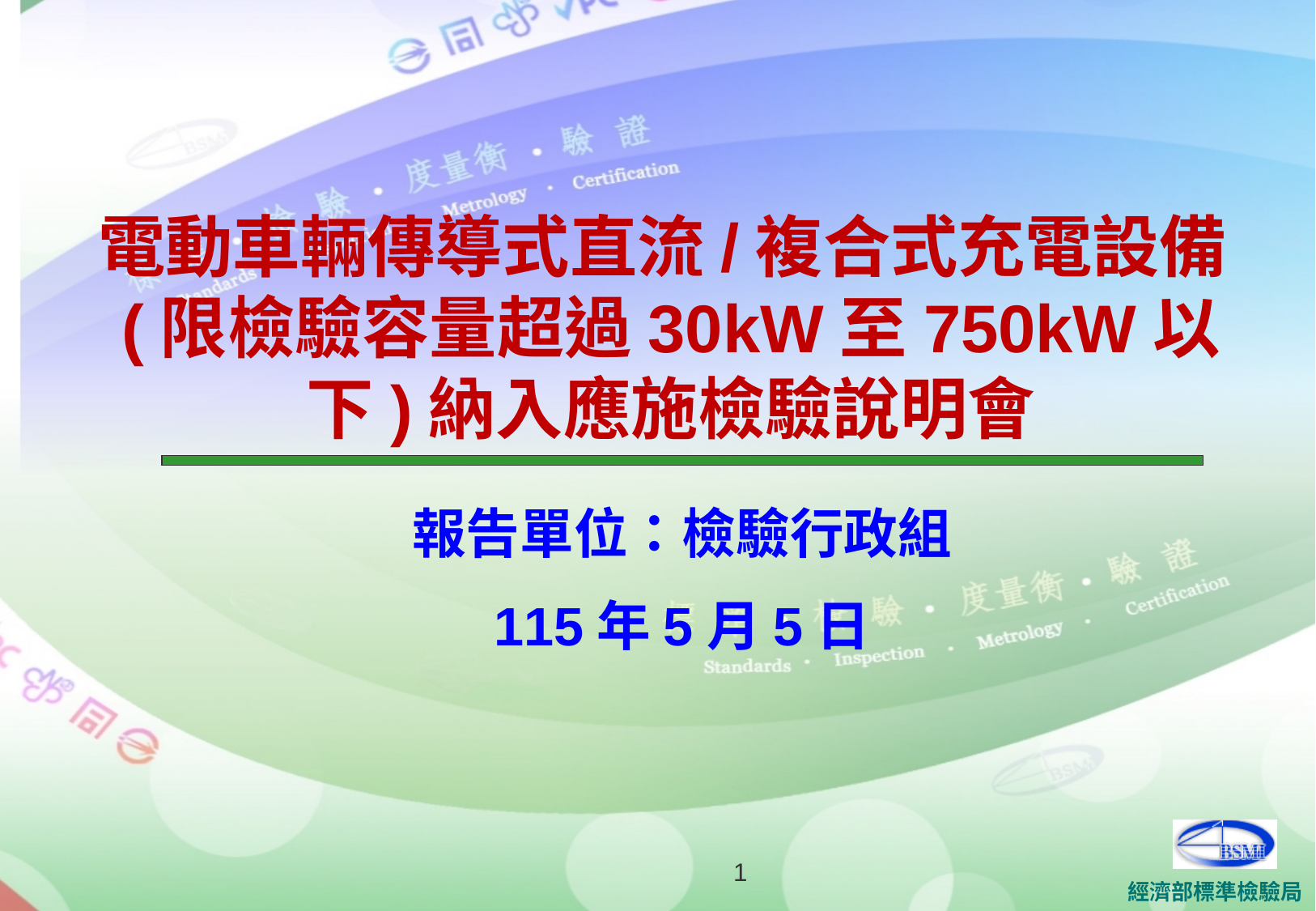

電動車輛傳導式直流/複合式充電設備(限檢驗容量超過30kW至750kW以下)納入應施檢驗說明會

報告單位：檢驗行政組
115年5月5日
1